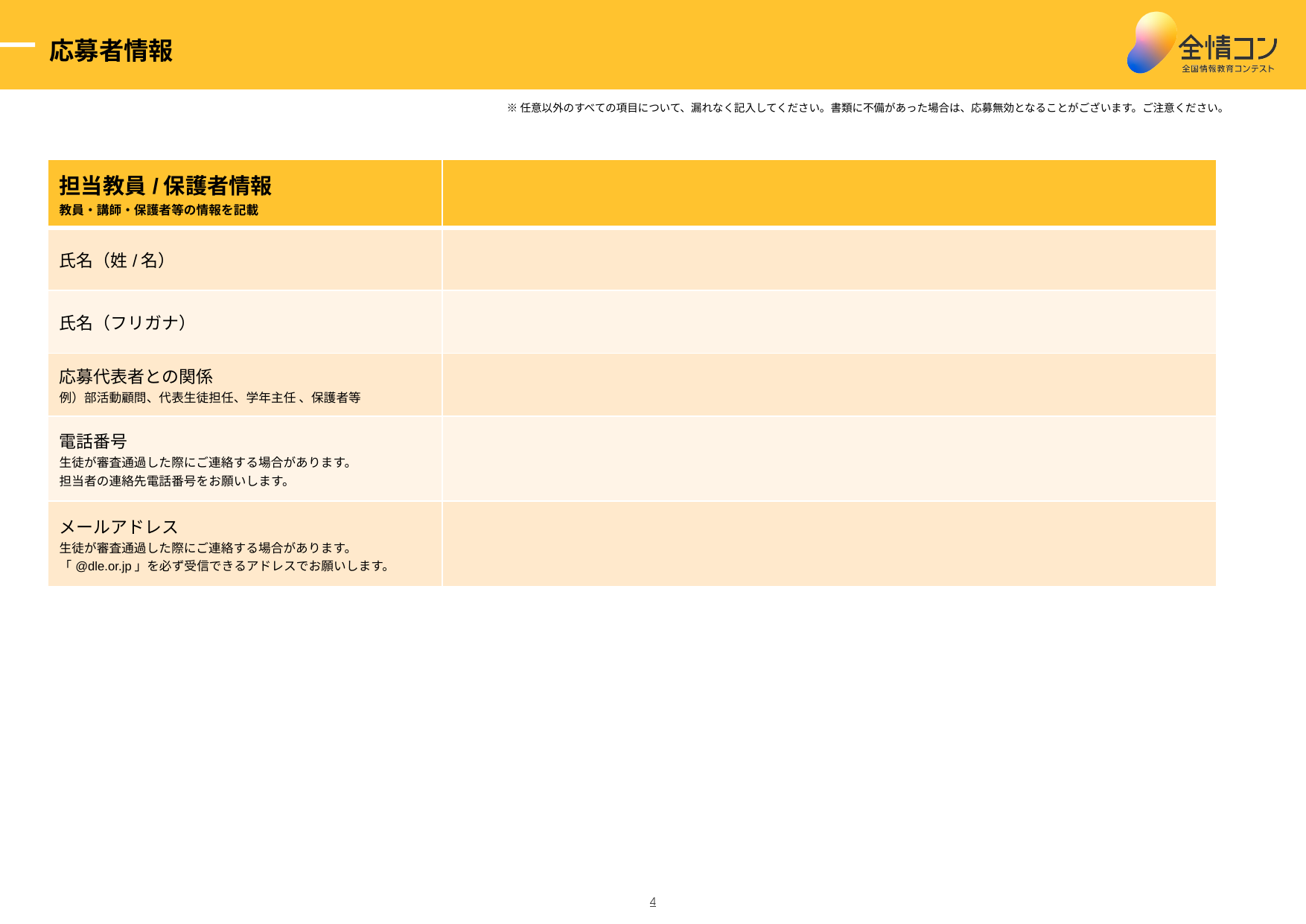

応募者情報
※任意以外のすべての項目について、漏れなく記入してください。書類に不備があった場合は、応募無効となることがございます。ご注意ください。
| 担当教員/保護者情報 教員・講師・保護者等の情報を記載 |  |
| --- | --- |
| 氏名（姓/名） |  |
| 氏名（フリガナ） |  |
| 応募代表者との関係 例）部活動顧問、代表生徒担任、学年主任 、保護者等 |  |
| 電話番号 生徒が審査通過した際にご連絡する場合があります。 担当者の連絡先電話番号をお願いします。 |  |
| メールアドレス 生徒が審査通過した際にご連絡する場合があります。「@dle.or.jp」を必ず受信できるアドレスでお願いします。 |  |
4